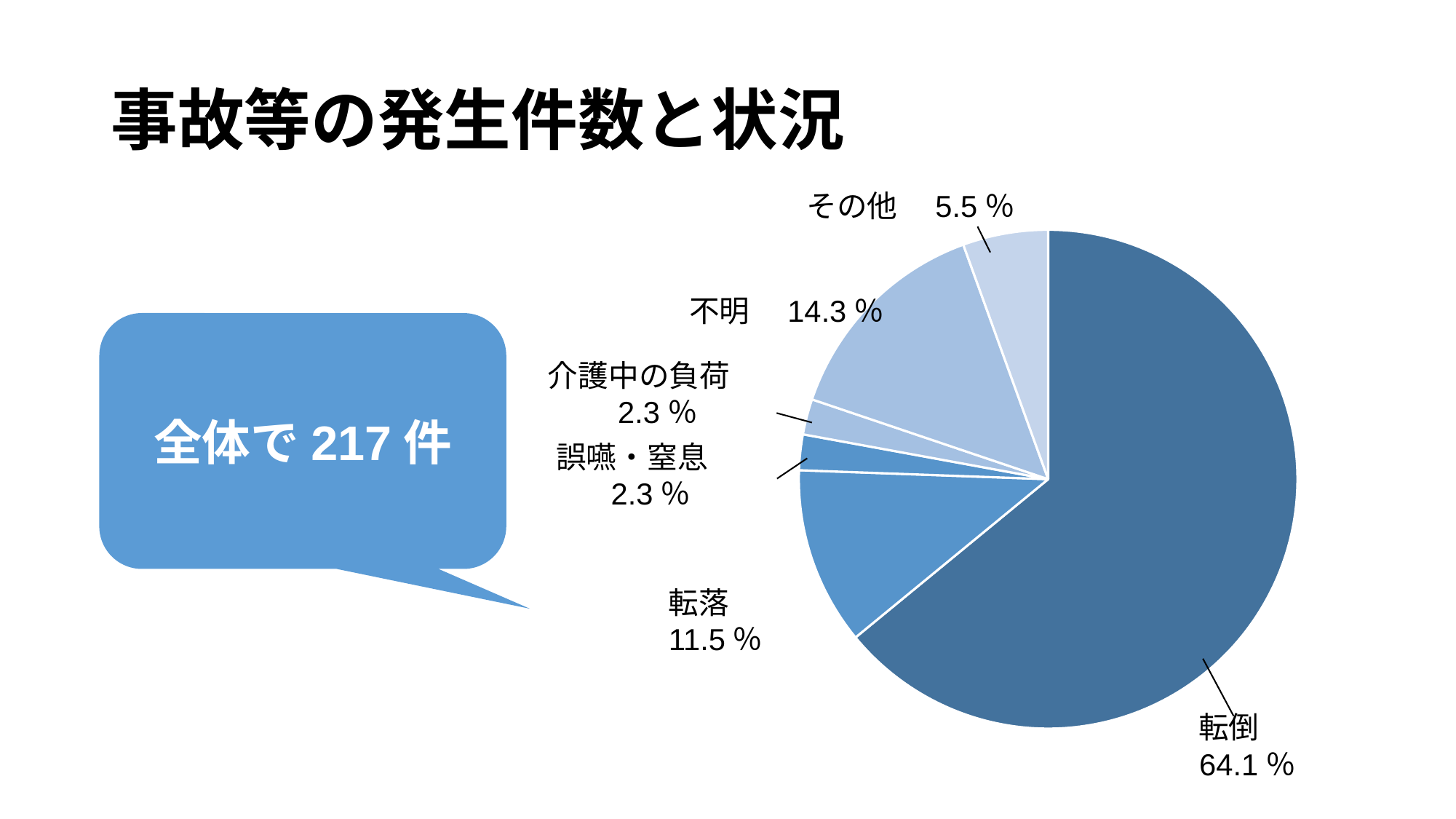

# 事故等の発生件数と状況
その他　5.5％

[unsupported chart]

不明　14.3％
全体で217件
介護中の負荷　2.3％
誤嚥・窒息　2.3％
転落　11.5％
転倒　64.1％